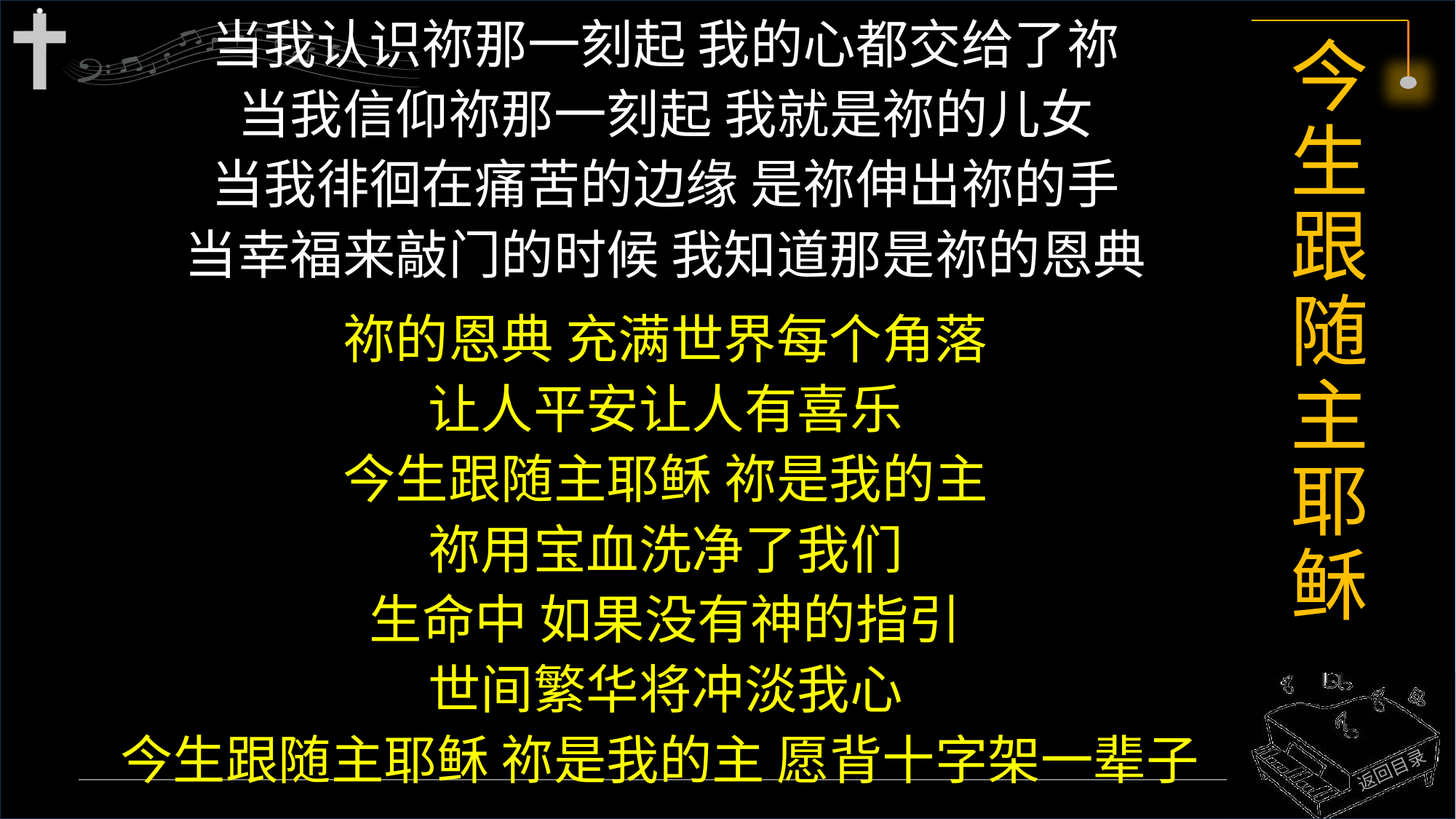

当我认识祢那一刻起 我的心都交给了祢
当我信仰祢那一刻起 我就是祢的儿女
当我徘徊在痛苦的边缘 是祢伸出祢的手
当幸福来敲门的时候 我知道那是祢的恩典

祢的恩典 充满世界每个角落
让人平安让人有喜乐
今生跟随主耶稣 祢是我的主
祢用宝血洗净了我们
生命中 如果没有神的指引
世间繁华将冲淡我心
今生跟随主耶稣 祢是我的主 愿背十字架一辈子
# 今生跟随主耶稣